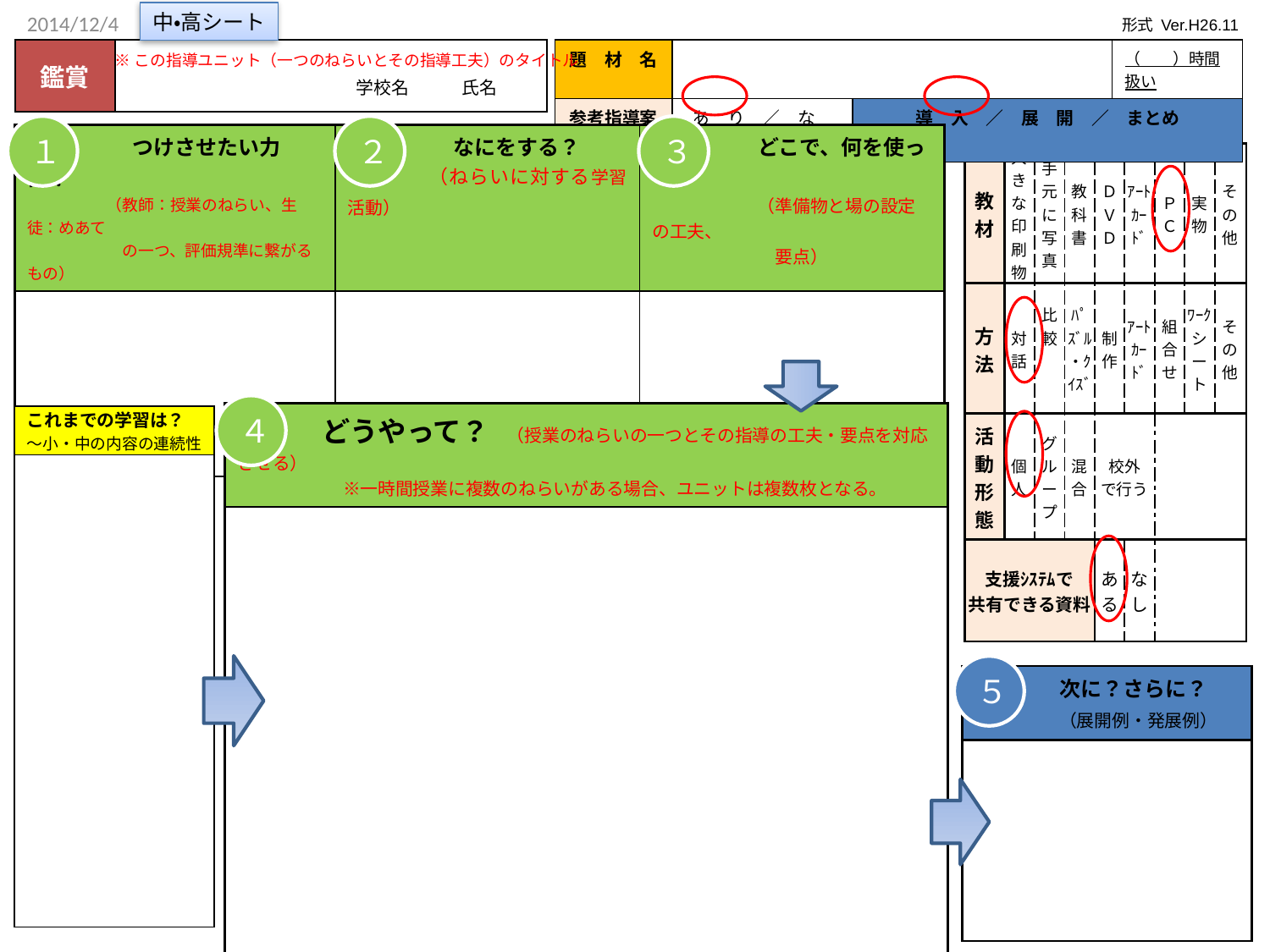

中・高シート
2014/12/4
形式 Ver.H26.11
| 鑑賞 | 学校名　　　氏名 |
| --- | --- |
| 題　材　名 |  |  | （　　）時間扱い |
| --- | --- | --- | --- |
| 参考指導案 | あ　り　／　な　し | 導　入　／　展　開　／　まとめ |  |
※この指導ユニット（一つのねらいとその指導工夫）のタイトル

| 【扱う教材や方法、活動形態】 |  |  |  |  |  |  |  |  |
| --- | --- | --- | --- | --- | --- | --- | --- | --- |
| 教材 | 大きな 印刷物 | 手元に 写真 | 教科書 | ＤＶＤ | ｱｰﾄ ｶｰﾄﾞ | ＰＣ | 実物 | その他 |
| 方法 | 対話 | 比較 | ﾊﾟｽﾞﾙ ・ｸｲｽﾞ | 制作 | ｱｰﾄ ｶｰﾄﾞ | 組合せ | ﾜｰｸ シート | その他 |
| 活動形態 | 個人 | グループ | 混合 | 校外 で行う |  |  |  |  |
| 支援ｼｽﾃﾑで 共有できる資料 |  |  |  | ある | なし |  |  |  |
１
２
３
| つけさせたい力は？ 　　　　　（教師：授業のねらい、生徒：めあて　　　　　　 　　　　　　の一つ、評価規準に繋がるもの） | なにをする？ 　　　　（ねらいに対する学習活動） | どこで、何を使って？ 　　　　　　（準備物と場の設定の工夫、　　　 　　　　　　　要点） |
| --- | --- | --- |
|  |  |  |

４
| どうやって？　（授業のねらいの一つとその指導の工夫・要点を対応させる） 　　　　　　※一時間授業に複数のねらいがある場合、ユニットは複数枚となる。 |
| --- |
|  |
| これまでの学習は？ ～小・中の内容の連続性 |
| --- |
|  |

５
| 次に？さらに？ 　　　　（展開例・発展例） |
| --- |
|  |